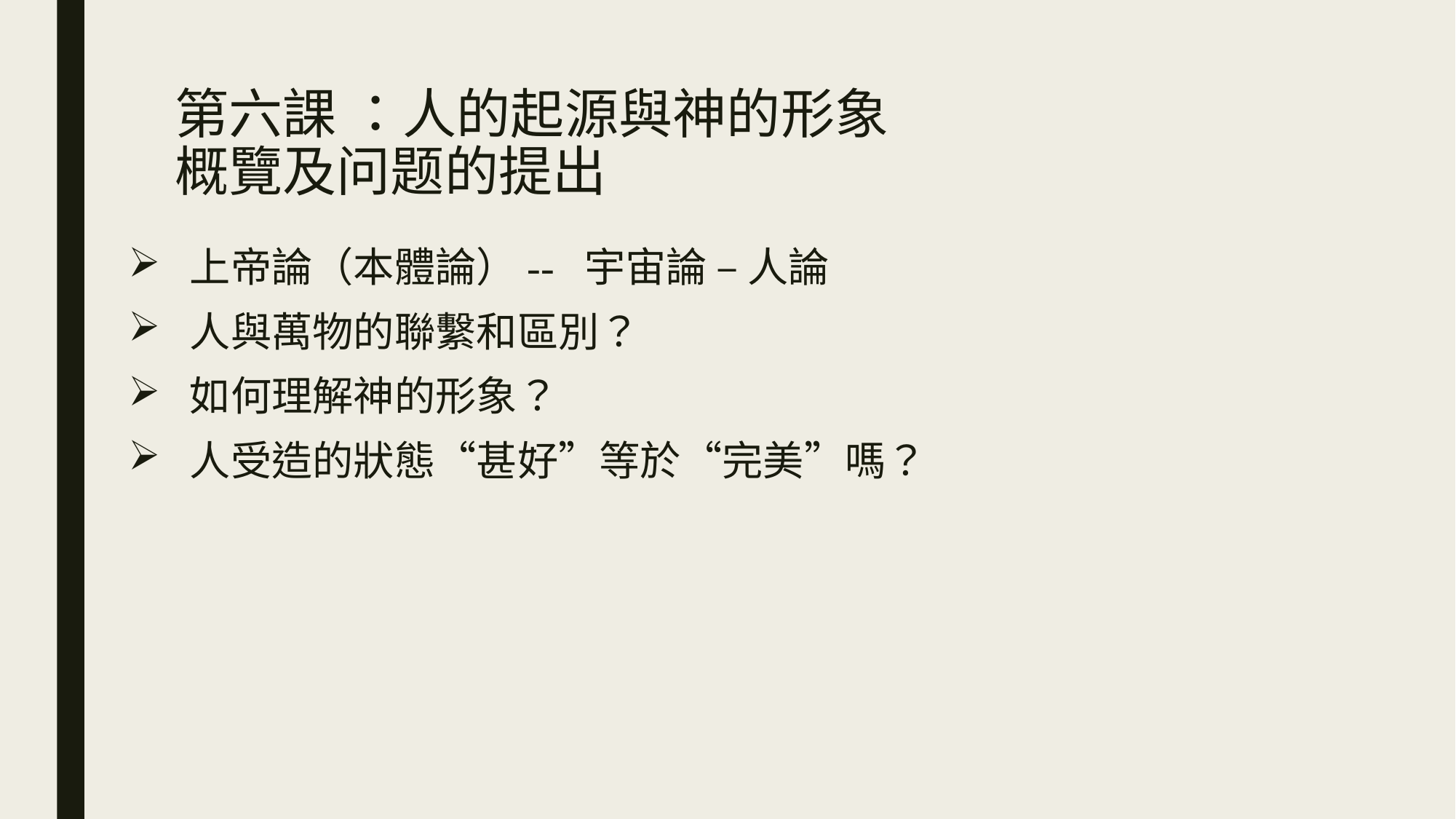

# 第六課 ：人的起源與神的形象 概覽及问题的提出
上帝論（本體論）--  宇宙論 – 人論
人與萬物的聯繫和區別？
如何理解神的形象？
人受造的狀態“甚好”等於“完美”嗎？